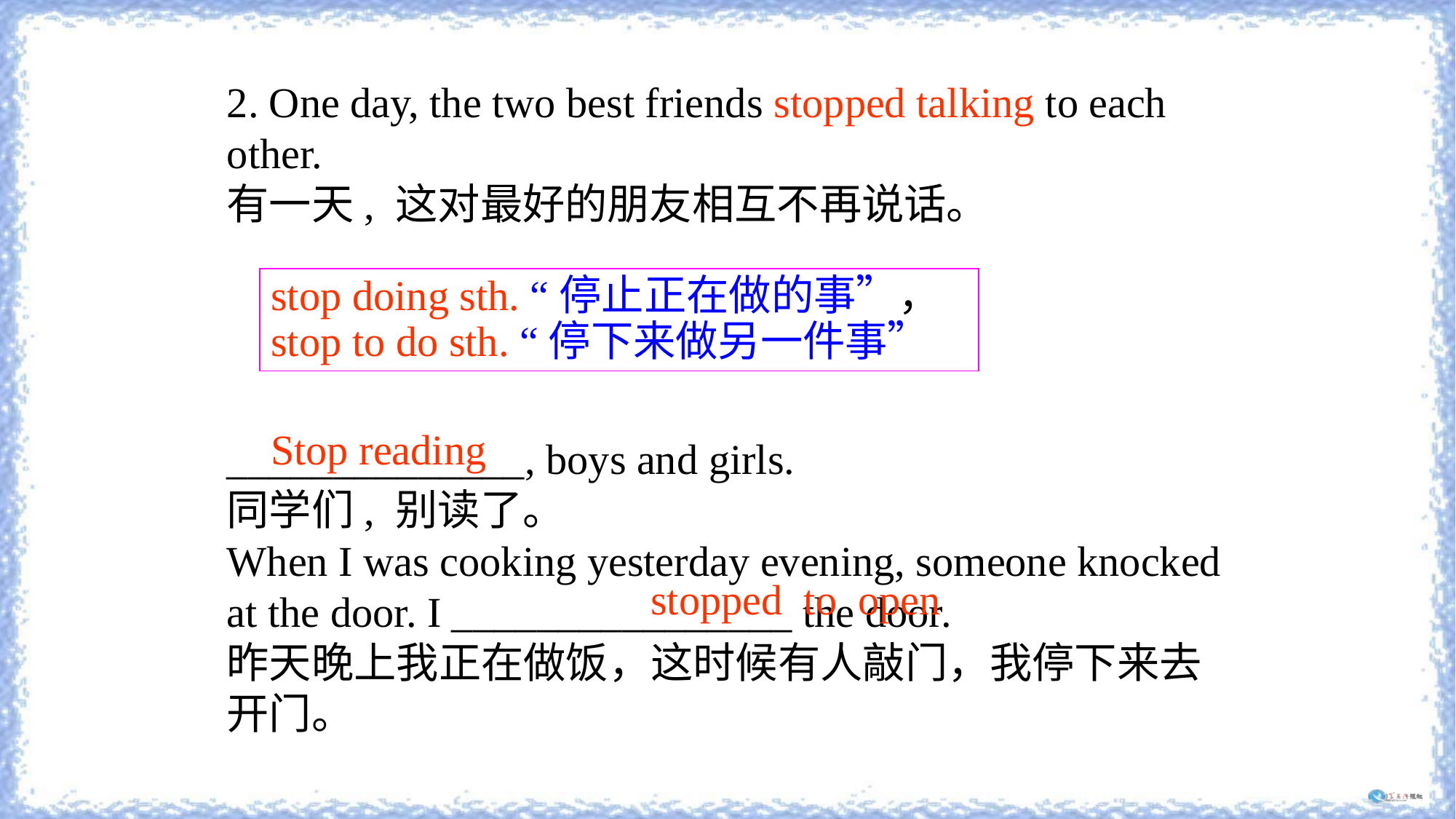

2. One day, the two best friends stopped talking to each other.
有一天, 这对最好的朋友相互不再说话。

______________, boys and girls.
同学们, 别读了。
When I was cooking yesterday evening, someone knocked at the door. I ________________ the door.
昨天晚上我正在做饭，这时候有人敲门，我停下来去开门。
stop doing sth. “停止正在做的事”，
stop to do sth. “停下来做另一件事”
Stop reading
stopped  to  open